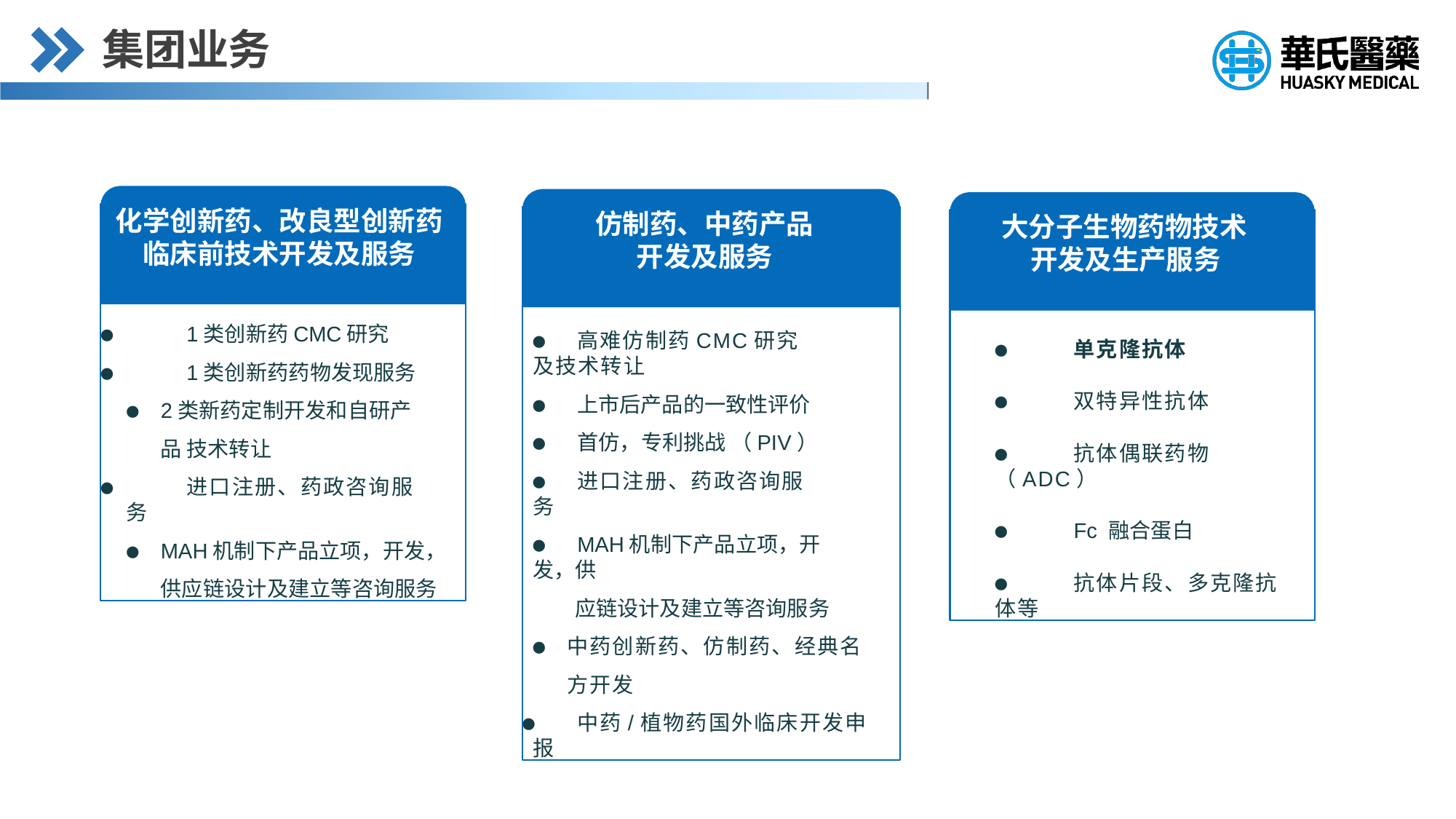

# 集团业务

化学创新药、改良型创新药 临床前技术开发及服务

⚫	1类创新药CMC研究
⚫	1类创新药药物发现服务
⚫	2类新药定制开发和自研产品 技术转让
⚫	进口注册、药政咨询服务
⚫	MAH机制下产品立项，开发， 供应链设计及建立等咨询服务
仿制药、中药产品 开发及服务

⚫	高难仿制药CMC研究及技术转让
⚫	上市后产品的一致性评价
⚫	首仿，专利挑战 （PIV）
⚫	进口注册、药政咨询服务
⚫	MAH机制下产品立项，开发，供
应链设计及建立等咨询服务
⚫	中药创新药、仿制药、经典名方开发
⚫	中药/植物药国外临床开发申报
大分子生物药物技术
开发及生产服务

⚫	单克隆抗体

⚫	双特异性抗体

⚫	抗体偶联药物（ADC）

⚫	Fc 融合蛋白

⚫	抗体片段、多克隆抗体等